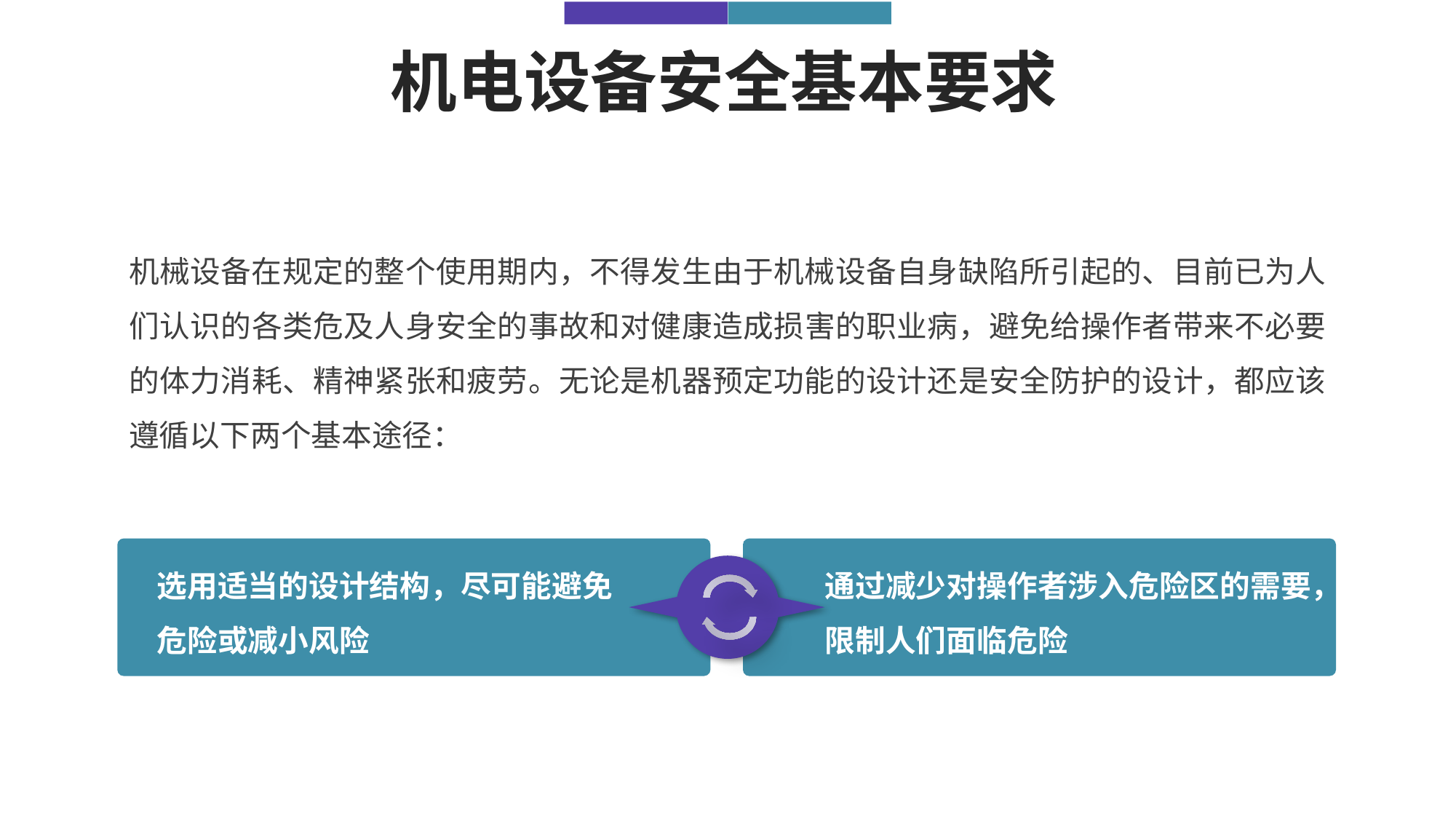

机电设备安全基本要求
机械设备在规定的整个使用期内，不得发生由于机械设备自身缺陷所引起的、目前已为人们认识的各类危及人身安全的事故和对健康造成损害的职业病，避免给操作者带来不必要的体力消耗、精神紧张和疲劳。无论是机器预定功能的设计还是安全防护的设计，都应该遵循以下两个基本途径：

选用适当的设计结构，尽可能避免危险或减小风险
通过减少对操作者涉入危险区的需要，限制人们面临危险